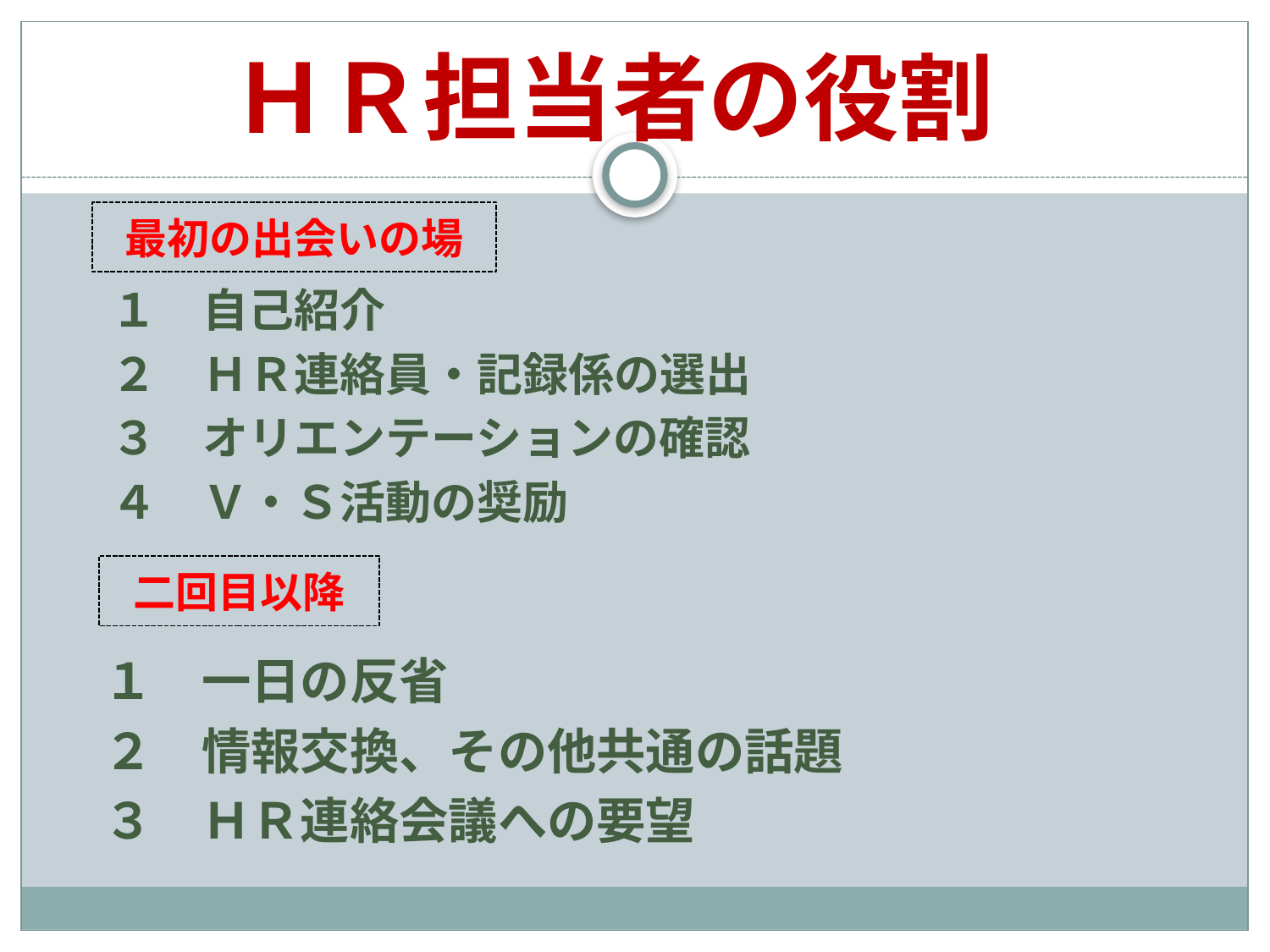

# ＨＲ担当者の役割
最初の出会いの場
１　自己紹介
２　ＨＲ連絡員・記録係の選出
３　オリエンテーションの確認
４　Ｖ・Ｓ活動の奨励
二回目以降
１　一日の反省
２　情報交換、その他共通の話題
３　ＨＲ連絡会議への要望